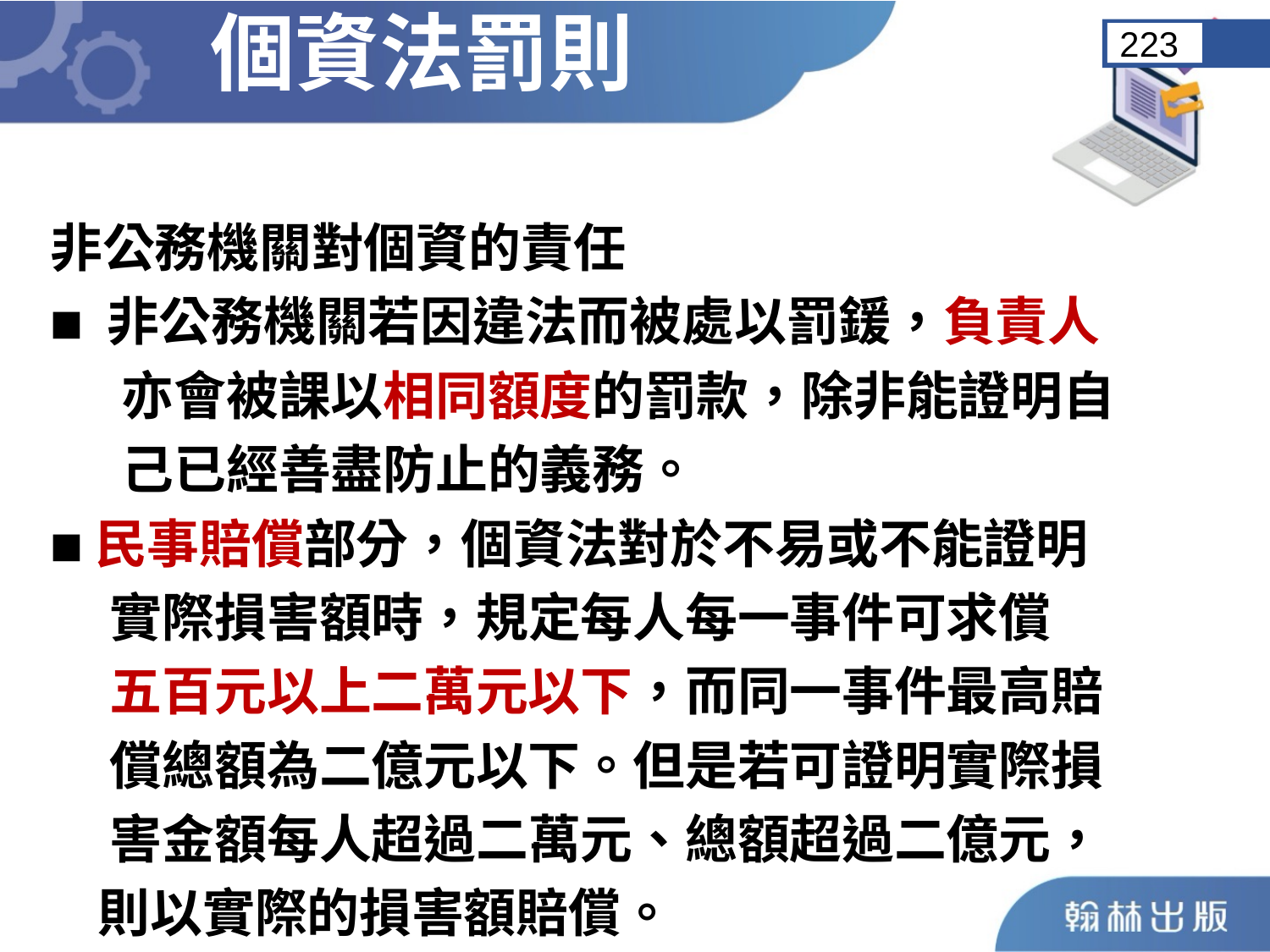

個資法罰則
223
非公務機關對個資的責任
◼︎ 非公務機關若因違法而被處以罰鍰，負責人
     亦會被課以相同額度的罰款，除非能證明自
     己已經善盡防止的義務。
◼︎民事賠償部分，個資法對於不易或不能證明
    實際損害額時，規定每人每一事件可求償
    五百元以上二萬元以下，而同一事件最高賠
    償總額為二億元以下。但是若可證明實際損
    害金額每人超過二萬元、總額超過二億元，
   則以實際的損害額賠償。